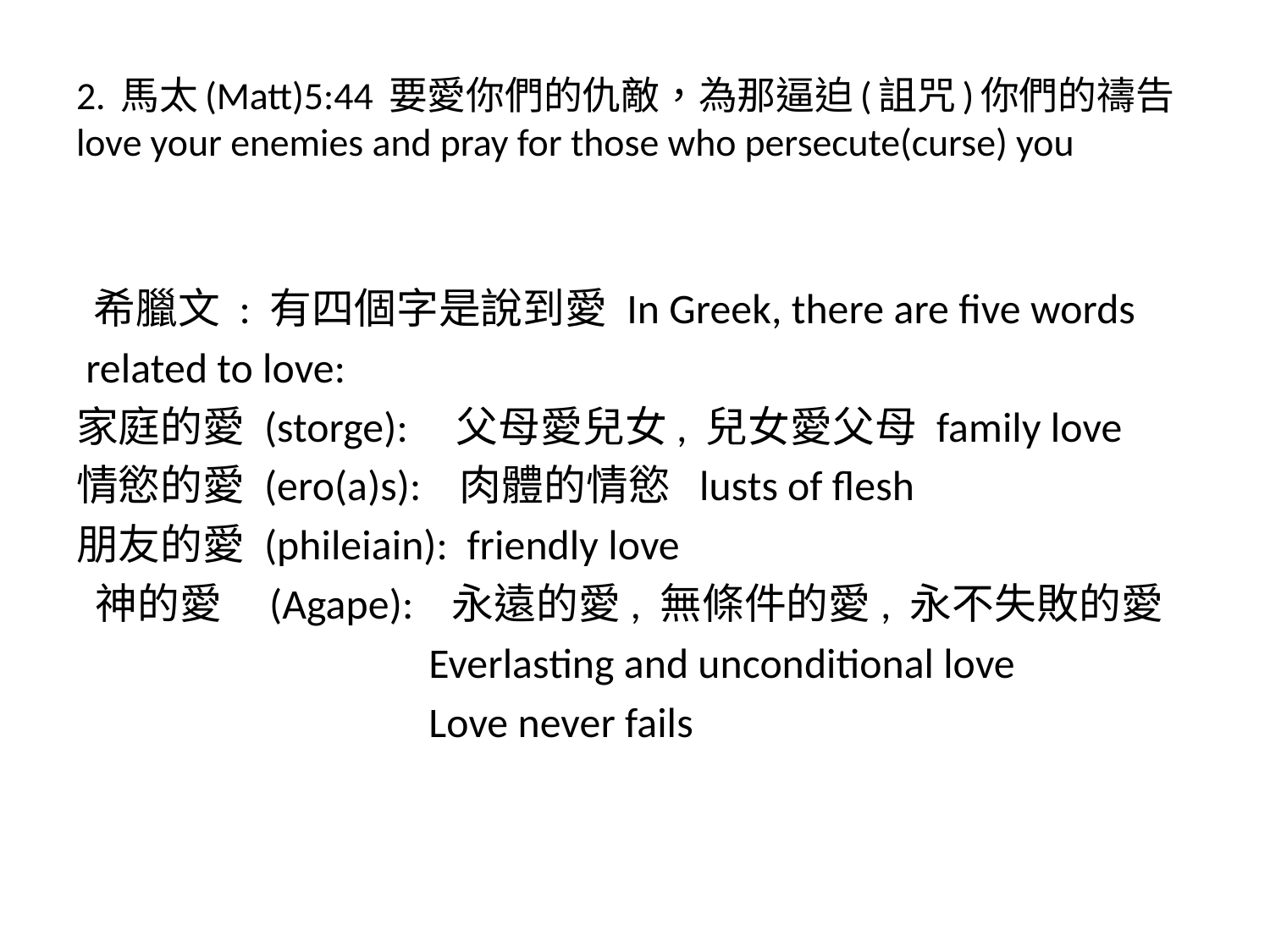

# 2. 馬太(Matt)5:44 要愛你們的仇敵，為那逼迫(詛咒)你們的禱告  love your enemies and pray for those who persecute(curse) you
 希臘文 : 有四個字是說到愛 In Greek, there are five words
 related to love:
家庭的愛 (storge):    父母愛兒女, 兒女愛父母 family love
情慾的愛 (ero(a)s):   肉體的情慾  lusts of flesh
朋友的愛 (phileiain):  friendly love
 神的愛    (Agape):   永遠的愛, 無條件的愛, 永不失敗的愛
                                     Everlasting and unconditional love
                                     Love never fails